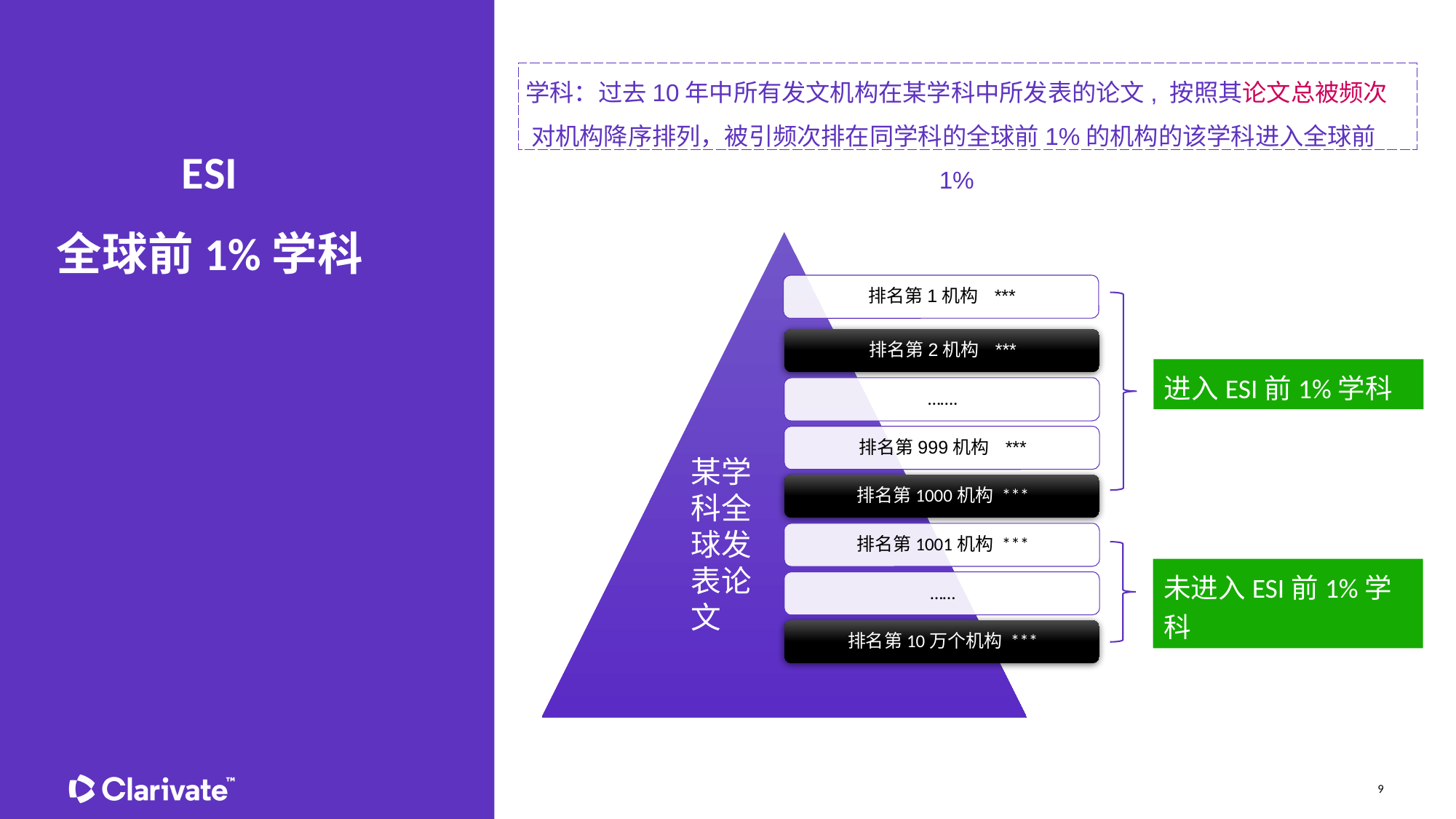

学科：过去10年中所有发文机构在某学科中所发表的论文, 按照其论文总被频次对机构降序排列，被引频次排在同学科的全球前1%的机构的该学科进入全球前1%

# ESI 全球前1%学科
排名第1机构   ***
排名第2机构   ***
…….
排名第999机构   ***
排名第1000机构 ***
排名第1001机构 ***
……
排名第10万个机构 ***

进入ESI前1%学科
某学科全球发表论文

未进入ESI前1%学科
9